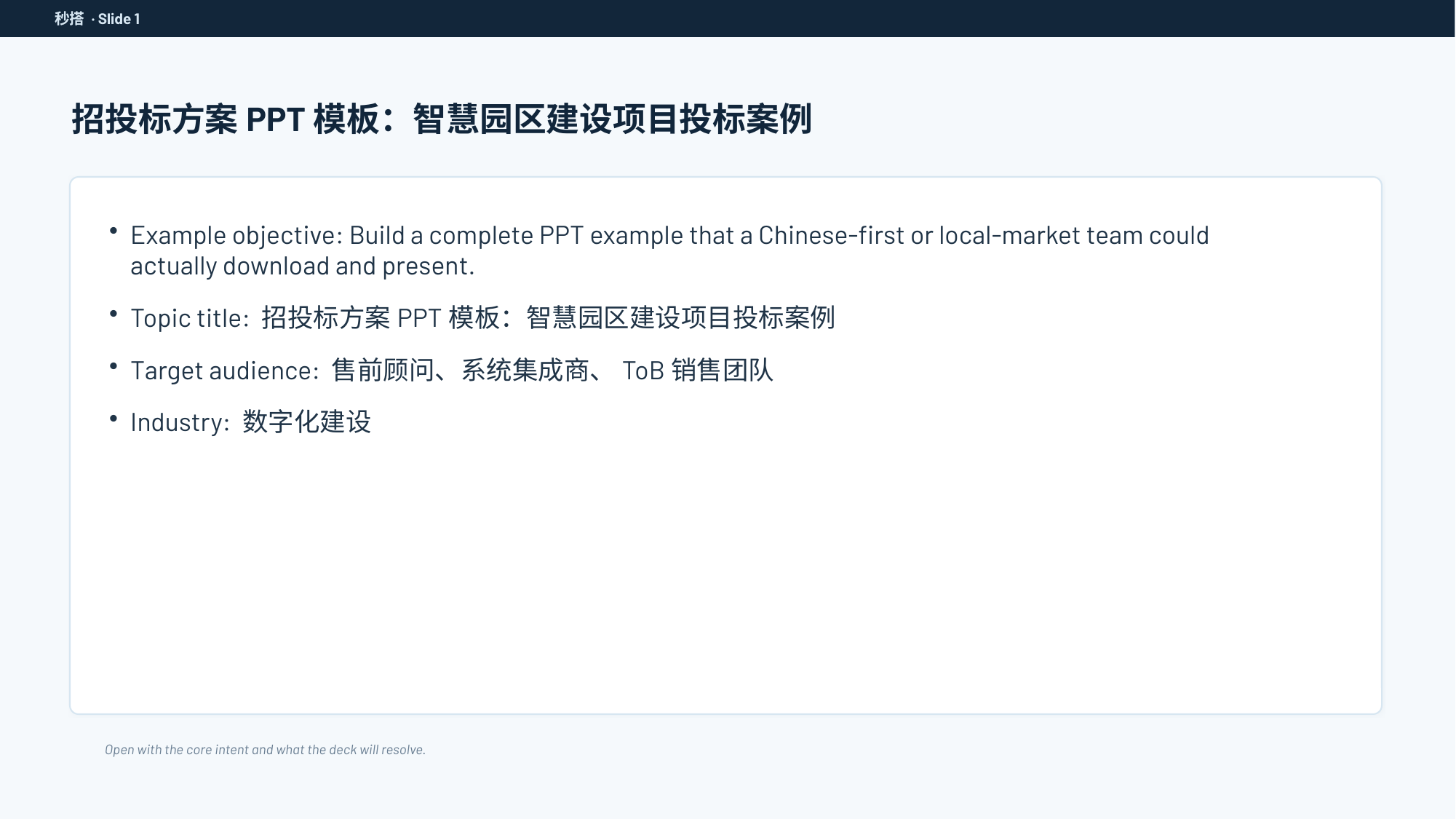

秒搭 · Slide 1
招投标方案PPT模板：智慧园区建设项目投标案例

Example objective: Build a complete PPT example that a Chinese-first or local-market team could actually download and present.
Topic title: 招投标方案PPT模板：智慧园区建设项目投标案例
Target audience: 售前顾问、系统集成商、ToB销售团队
Industry: 数字化建设
Open with the core intent and what the deck will resolve.